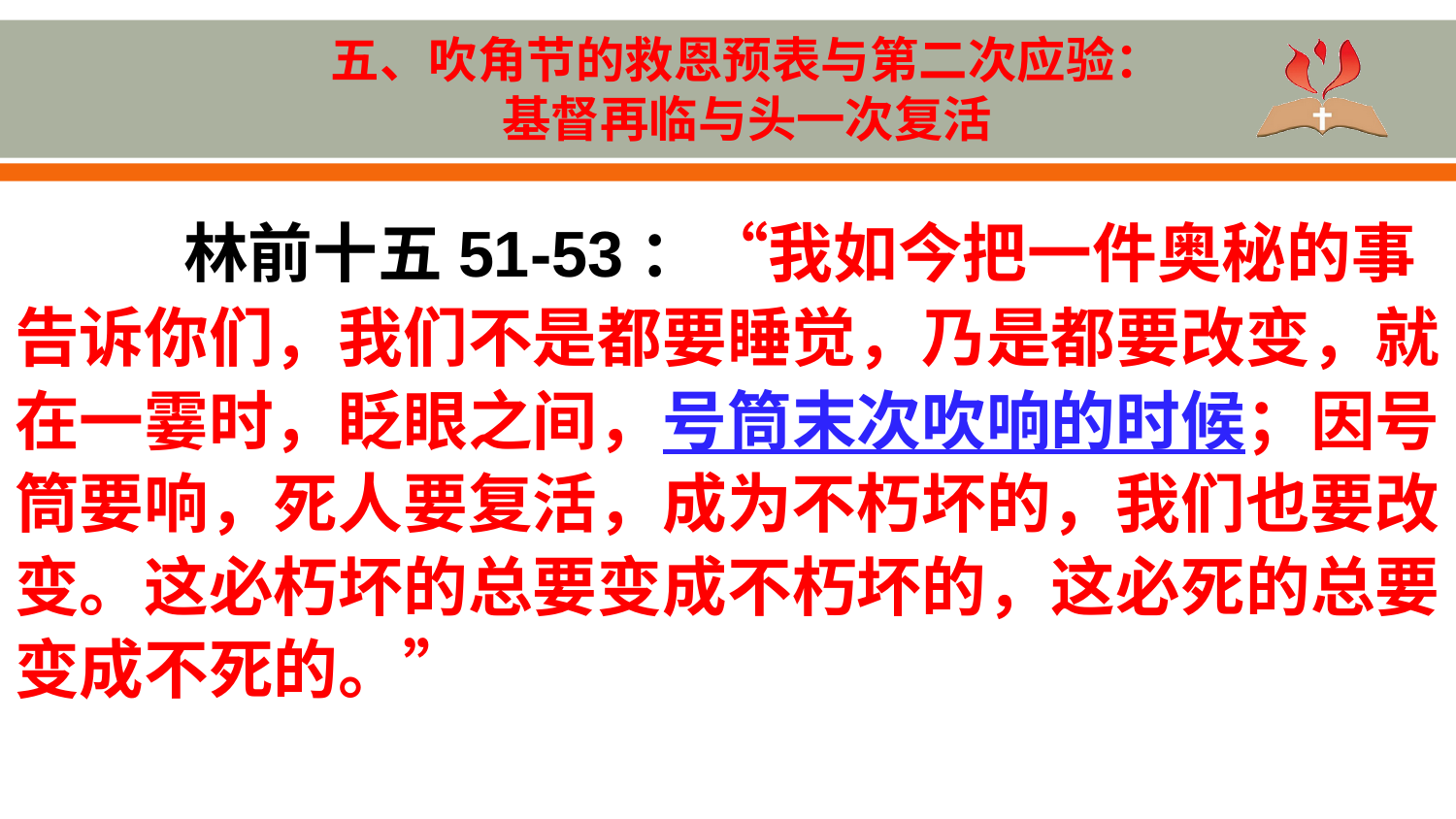

# 五、吹角节的救恩预表与第二次应验： 基督再临与头一次复活
     林前十五51-53：“我如今把一件奥秘的事告诉你们，我们不是都要睡觉，乃是都要改变，就在一霎时，眨眼之间，号筒末次吹响的时候；因号筒要响，死人要复活，成为不朽坏的，我们也要改变。这必朽坏的总要变成不朽坏的，这必死的总要变成不死的。”